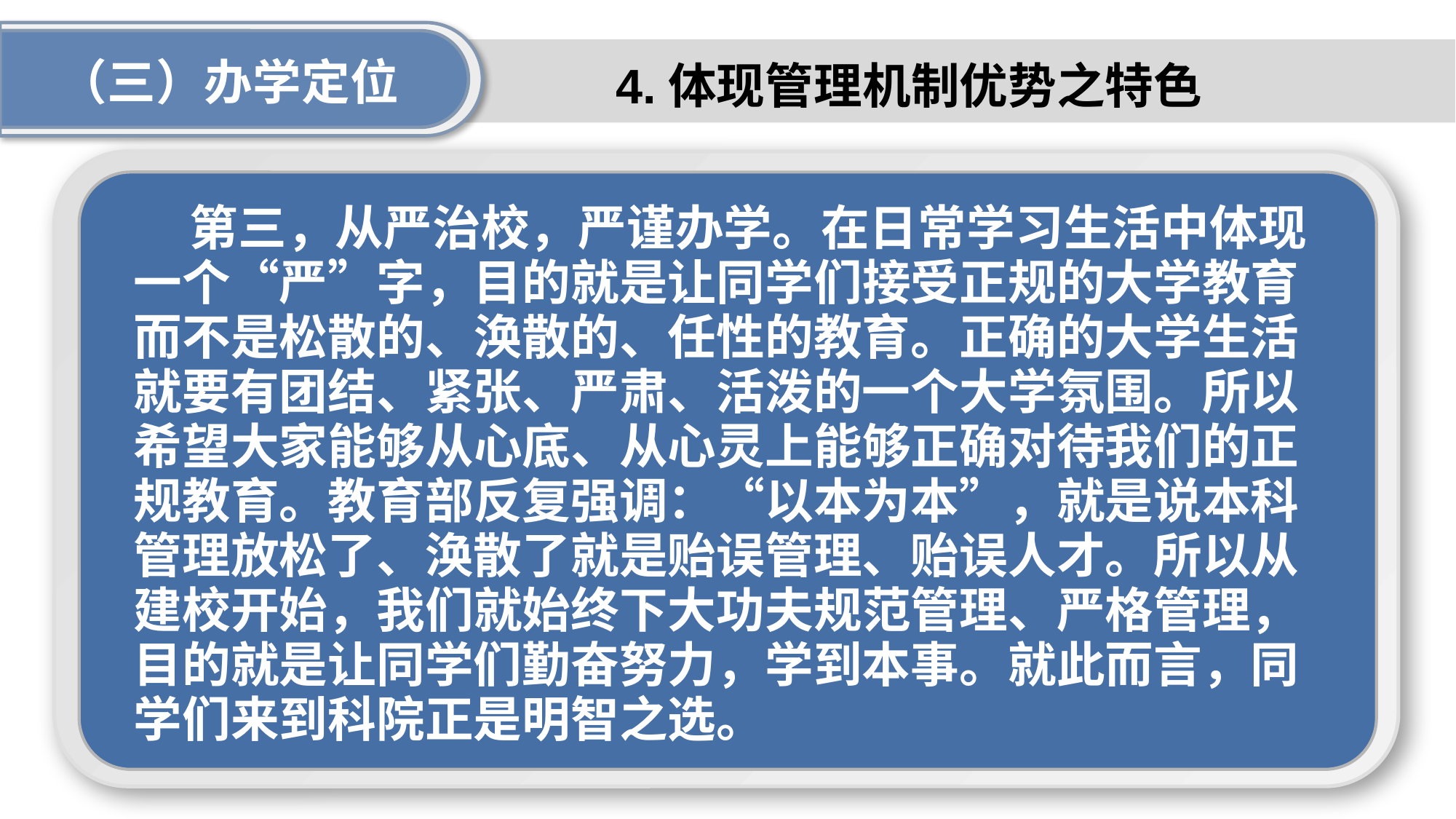

（三）办学定位
4.体现管理机制优势之特色

    第三，从严治校，严谨办学。在日常学习生活中体现一个“严”字，目的就是让同学们接受正规的大学教育而不是松散的、涣散的、任性的教育。正确的大学生活就要有团结、紧张、严肃、活泼的一个大学氛围。所以希望大家能够从心底、从心灵上能够正确对待我们的正规教育。教育部反复强调：“以本为本”，就是说本科管理放松了、涣散了就是贻误管理、贻误人才。所以从建校开始，我们就始终下大功夫规范管理、严格管理，目的就是让同学们勤奋努力，学到本事。就此而言，同学们来到科院正是明智之选。